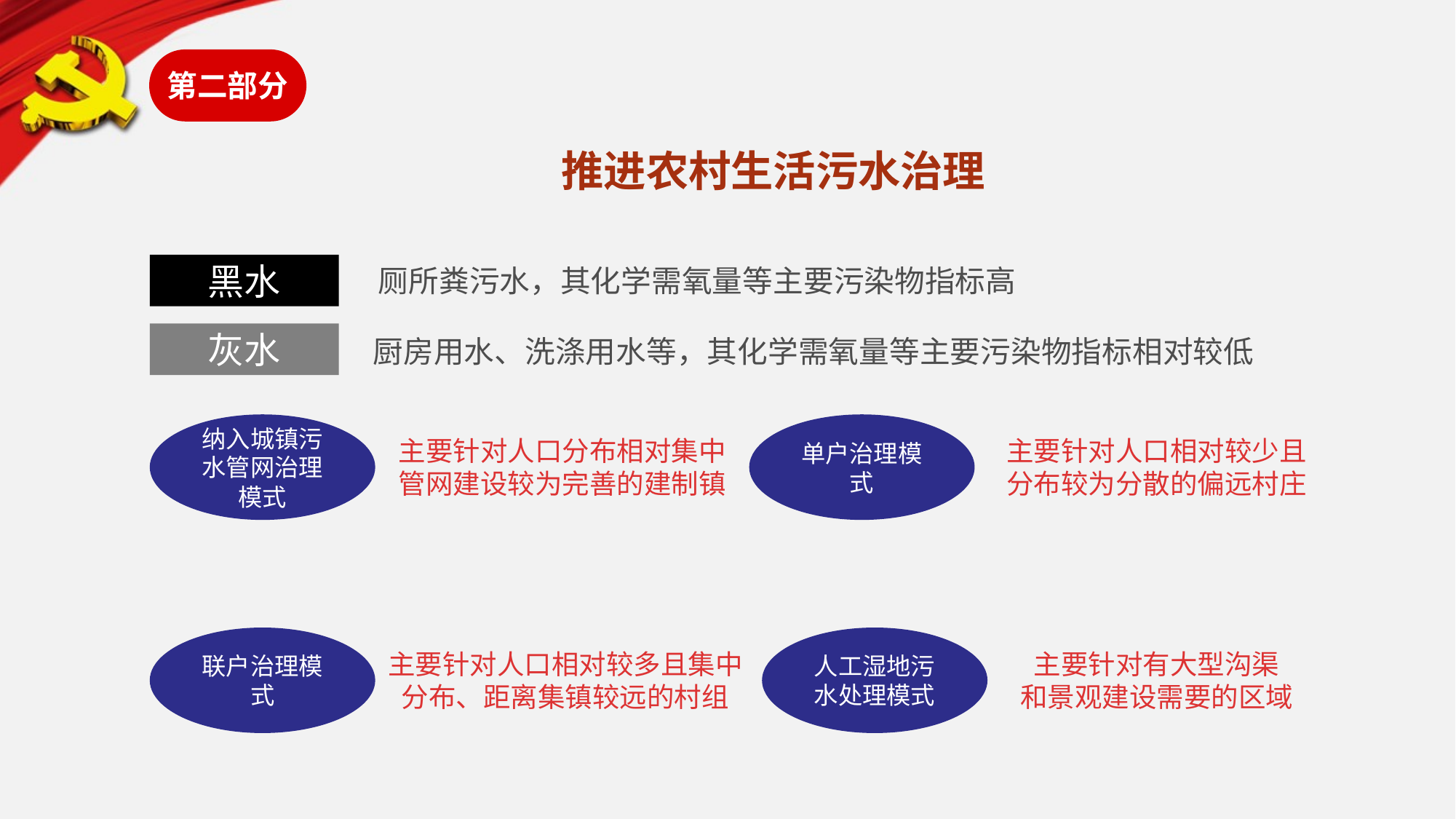

第二部分
推进农村生活污水治理
黑水
厕所粪污水，其化学需氧量等主要污染物指标高
灰水
厨房用水、洗涤用水等，其化学需氧量等主要污染物指标相对较低
纳入城镇污水管网治理模式
单户治理模式
主要针对人口相对较少且
分布较为分散的偏远村庄
主要针对人口分布相对集中
管网建设较为完善的建制镇
联户治理模式
人工湿地污水处理模式
主要针对人口相对较多且集中
分布、距离集镇较远的村组
主要针对有大型沟渠
和景观建设需要的区域